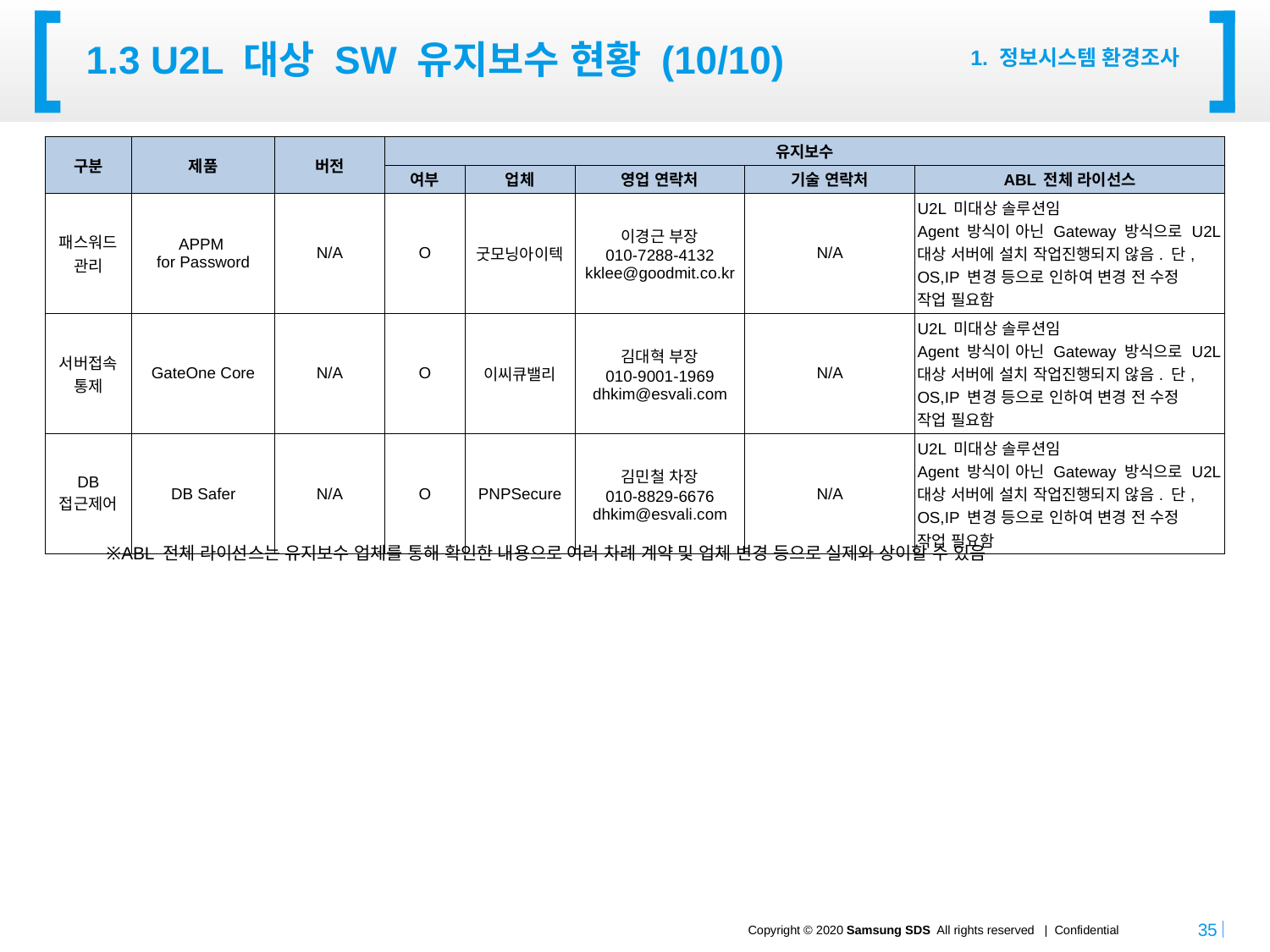

# 1.3 U2L 대상 SW 유지보수 현황 (10/10)
1. 정보시스템 환경조사
| 구분 | 제품 | 버전 | 유지보수 |  |  |  |  |
| --- | --- | --- | --- | --- | --- | --- | --- |
|  |  |  | 여부 | 업체 | 영업 연락처 | 기술 연락처 | ABL 전체 라이선스 |
| 패스워드 관리 | APPM for Password | N/A | O | 굿모닝아이텍 | 이경근 부장 010-7288-4132 kklee@goodmit.co.kr | N/A | U2L 미대상 솔루션임 Agent 방식이 아닌 Gateway 방식으로 U2L 대상 서버에 설치 작업진행되지 않음. 단, OS,IP 변경 등으로 인하여 변경 전 수정 작업 필요함 |
| 서버접속 통제 | GateOne Core | N/A | O | 이씨큐밸리 | 김대혁 부장 010-9001-1969 dhkim@esvali.com | N/A | U2L 미대상 솔루션임 Agent 방식이 아닌 Gateway 방식으로 U2L 대상 서버에 설치 작업진행되지 않음. 단, OS,IP 변경 등으로 인하여 변경 전 수정 작업 필요함 |
| DB 접근제어 | DB Safer | N/A | O | PNPSecure | 김민철 차장 010-8829-6676 dhkim@esvali.com | N/A | U2L 미대상 솔루션임 Agent 방식이 아닌 Gateway 방식으로 U2L 대상 서버에 설치 작업진행되지 않음. 단, OS,IP 변경 등으로 인하여 변경 전 수정 작업 필요함 |
※ ABL 전체 라이선스는 유지보수 업체를 통해 확인한 내용으로 여러 차례 계약 및 업체 변경 등으로 실제와 상이할 수 있음